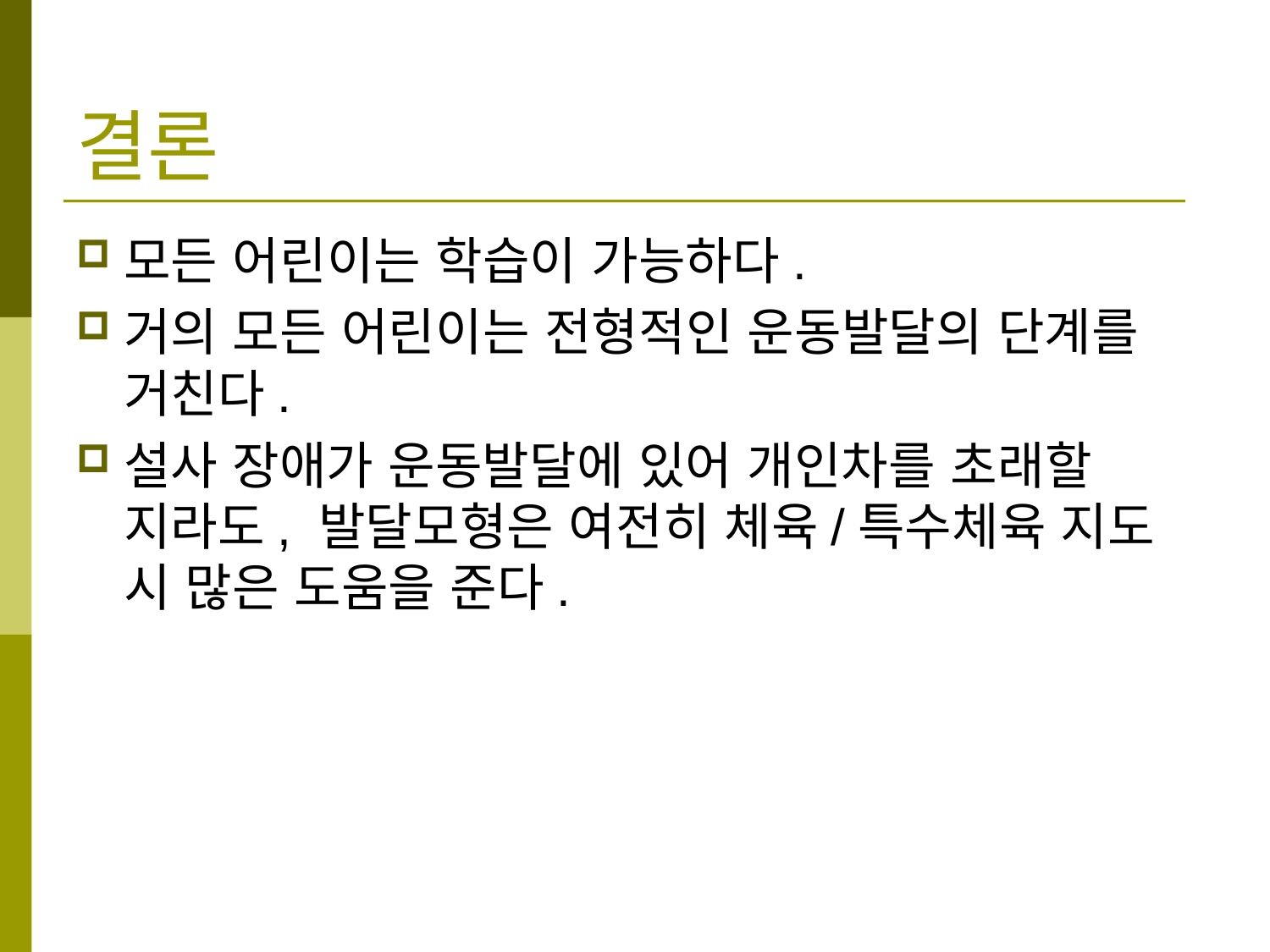

결론
모든 어린이는 학습이 가능하다.
거의 모든 어린이는 전형적인 운동발달의 단계를 거친다.
설사 장애가 운동발달에 있어 개인차를 초래할 지라도, 발달모형은 여전히 체육/특수체육 지도 시 많은 도움을 준다.